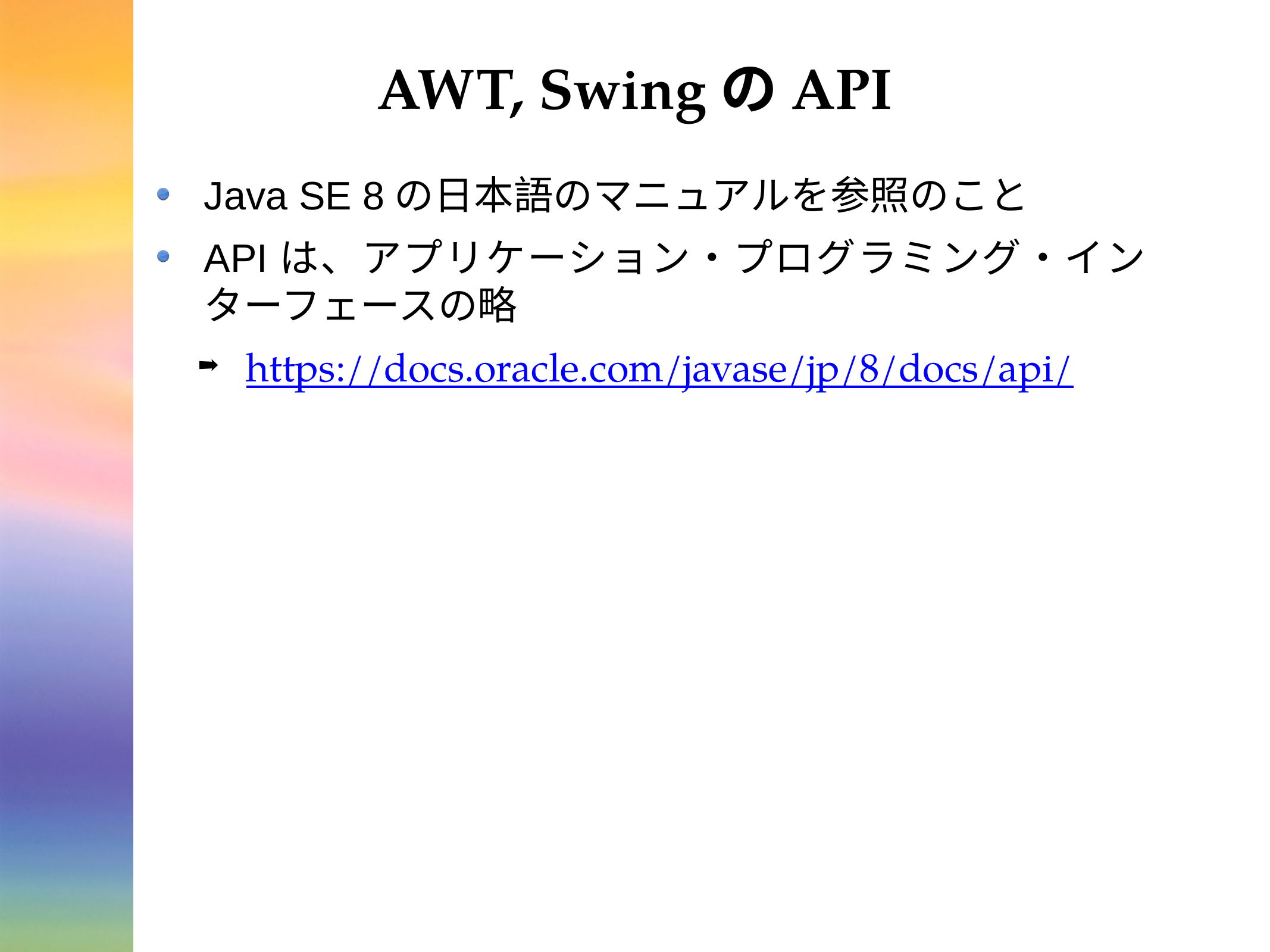

# AWT, SwingのAPI
Java SE 8の日本語のマニュアルを参照のこと
APIは、アプリケーション・プログラミング・インターフェースの略
https://docs.oracle.com/javase/jp/8/docs/api/